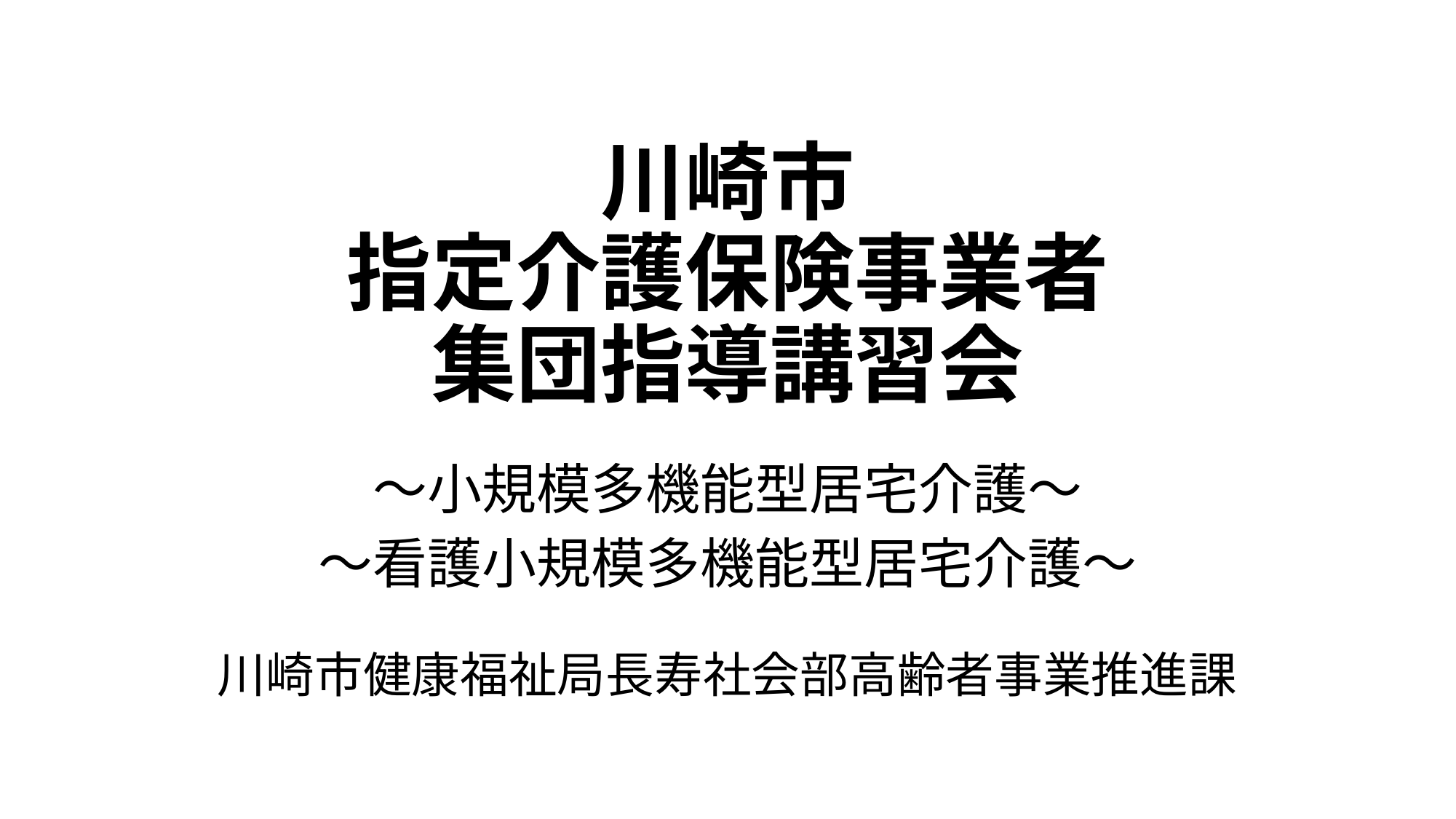

# 川崎市 指定介護保険事業者 集団指導講習会
～小規模多機能型居宅介護～
～看護小規模多機能型居宅介護～
川崎市健康福祉局長寿社会部高齢者事業推進課